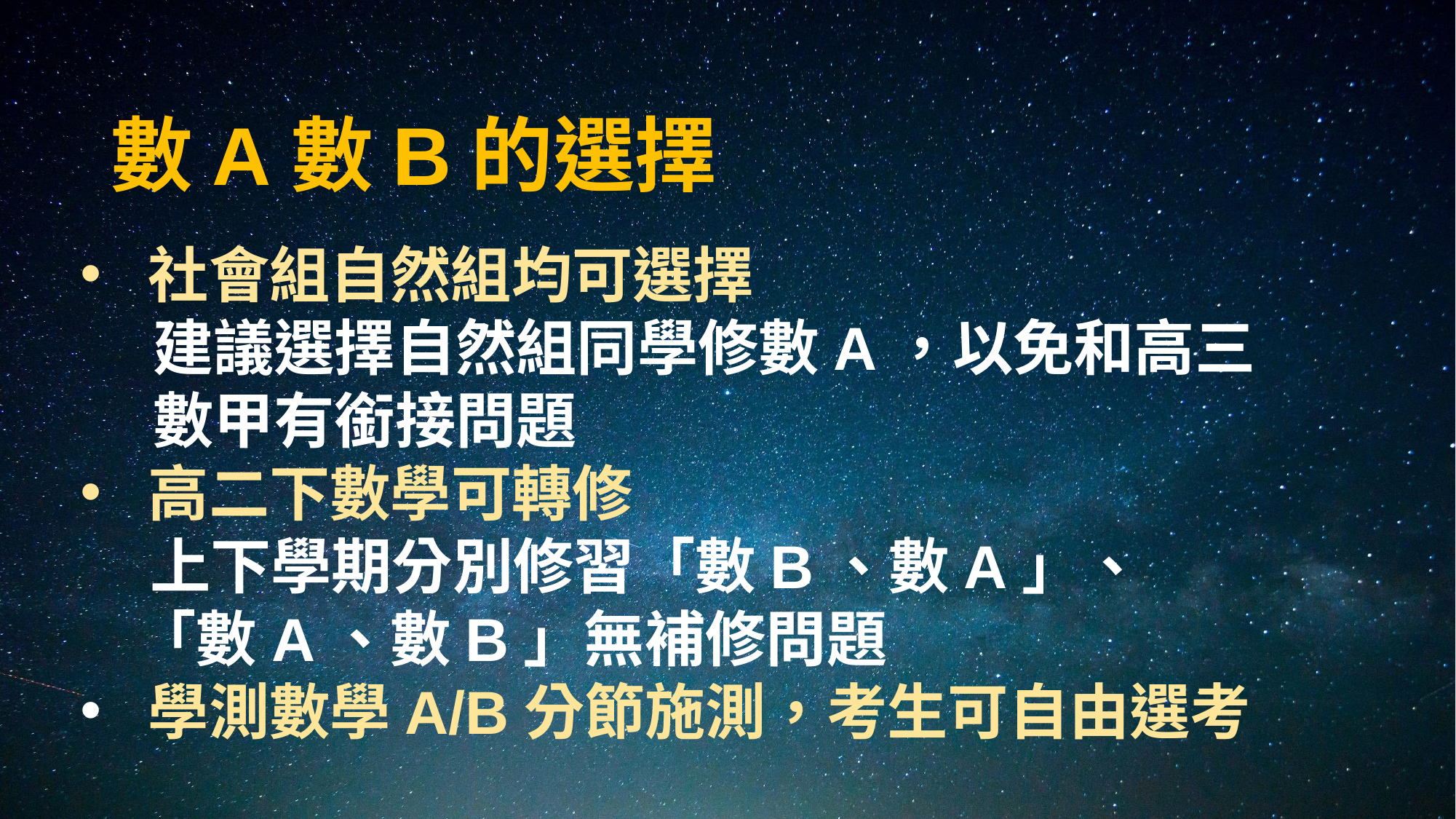

# 數A數B的選擇
社會組自然組均可選擇
    建議選擇自然組同學修數A，以免和高三
    數甲有銜接問題
高二下數學可轉修
    上下學期分別修習「數B、數A」、
   「數A、數B」無補修問題
學測數學A/B分節施測，考生可自由選考